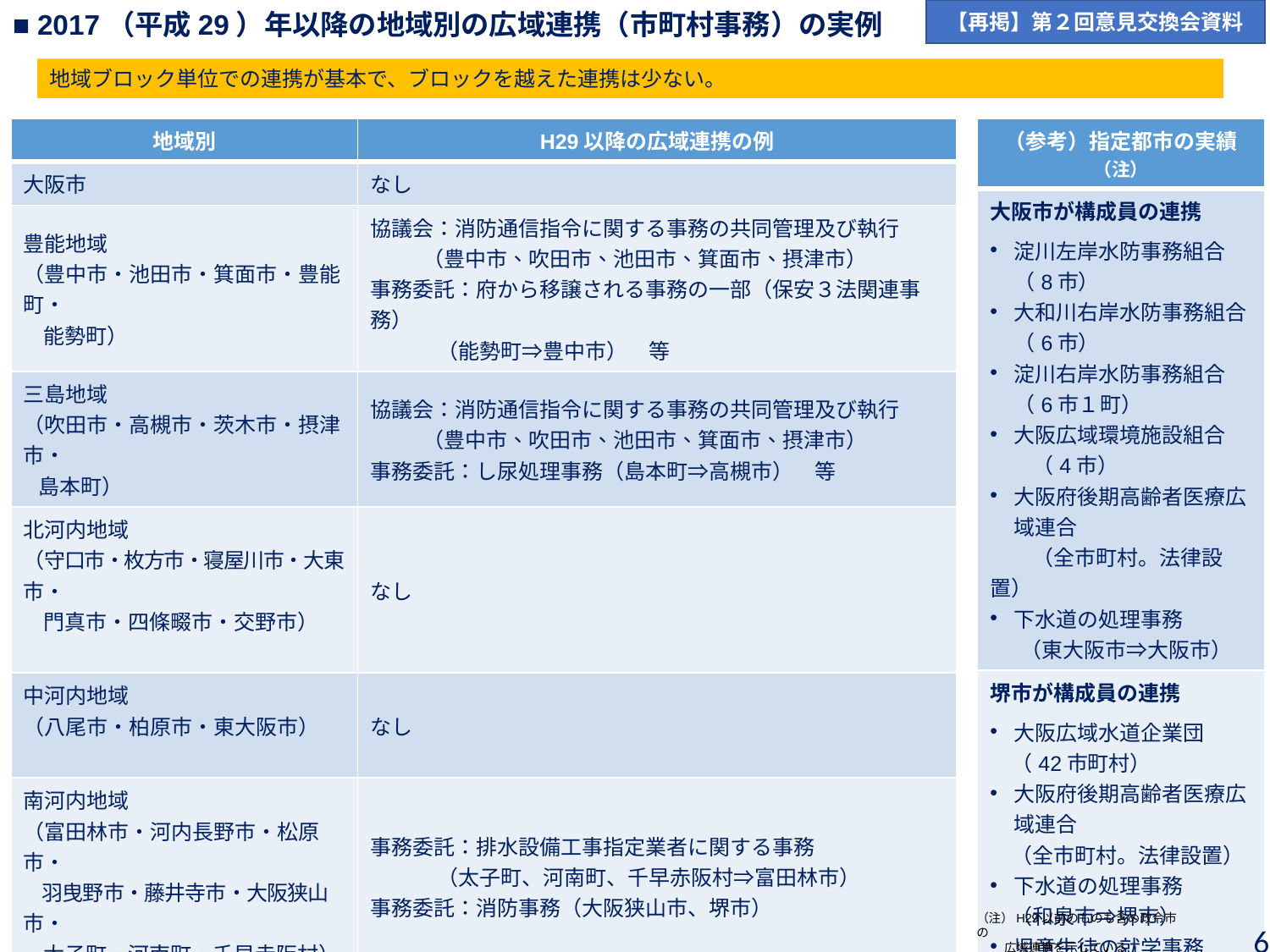

# ■ 2017（平成29）年以降の地域別の広域連携（市町村事務）の実例
【再掲】第２回意見交換会資料
地域ブロック単位での連携が基本で、ブロックを越えた連携は少ない。
| （参考）指定都市の実績（注） |
| --- |
| 大阪市が構成員の連携 淀川左岸水防事務組合（8市） 大和川右岸水防事務組合（6市） 淀川右岸水防事務組合（6市１町） 大阪広域環境施設組合 　　（4市） 大阪府後期高齢者医療広域連合 　　（全市町村。法律設置） 下水道の処理事務 　 （東大阪市⇒大阪市） |
| 堺市が構成員の連携 大阪広域水道企業団 　（42市町村） 大阪府後期高齢者医療広域連合 　（全市町村。法律設置） 下水道の処理事務 　（和泉市⇒堺市） 児童生徒の就学事務 　（大阪狭山市⇔堺市） 　（和泉市⇒堺市） 消防事務 　（大阪狭山市⇒堺市） |
| 地域別 | H29以降の広域連携の例 |
| --- | --- |
| 大阪市 | なし |
| 豊能地域 （豊中市・池田市・箕面市・豊能町・ 能勢町） | 協議会：消防通信指令に関する事務の共同管理及び執行 （豊中市、吹田市、池田市、箕面市、摂津市） 事務委託：府から移譲される事務の一部（保安３法関連事務） （能勢町⇒豊中市）　等 |
| 三島地域 （吹田市・高槻市・茨木市・摂津市・ 島本町） | 協議会：消防通信指令に関する事務の共同管理及び執行 （豊中市、吹田市、池田市、箕面市、摂津市） 事務委託：し尿処理事務（島本町⇒高槻市）　等 |
| 北河内地域　 （守口市・枚方市・寝屋川市・大東市・ 門真市・四條畷市・交野市） | なし |
| 中河内地域 （八尾市・柏原市・東大阪市） | なし |
| 南河内地域 （富田林市・河内長野市・松原市・ 羽曳野市・藤井寺市・大阪狭山市・ 太子町・河南町・千早赤阪村） | 事務委託：排水設備工事指定業者に関する事務 （太子町、河南町、千早赤阪村⇒富田林市） 事務委託：消防事務（大阪狭山市、堺市） |
| 泉北地域 （堺市・泉大津市・和泉市・高石市・ 忠岡町） | 協議会：消防指令に関する事務の共同管理及び執行 （岸和田市、忠岡町） 事務委託：消防事務（大阪狭山市⇒堺市） |
| 泉南地域 （岸和田市・貝塚市・泉佐野市・ 泉南市・阪南市・熊取町・田尻町・ 岬町） | 機関等共同設置：府から移譲される事務の一部（まちづくり） （泉南市、阪南市、田尻町、岬町） 事務委託：火葬場事務（阪南市⇒泉南市） 事務委託：し尿及び浄化槽汚泥処理業務 （熊取町⇒泉佐野市田尻町清掃施設組合）　等 |
（注）H29以前のものも含め政令市の
         広域連携を示している
6